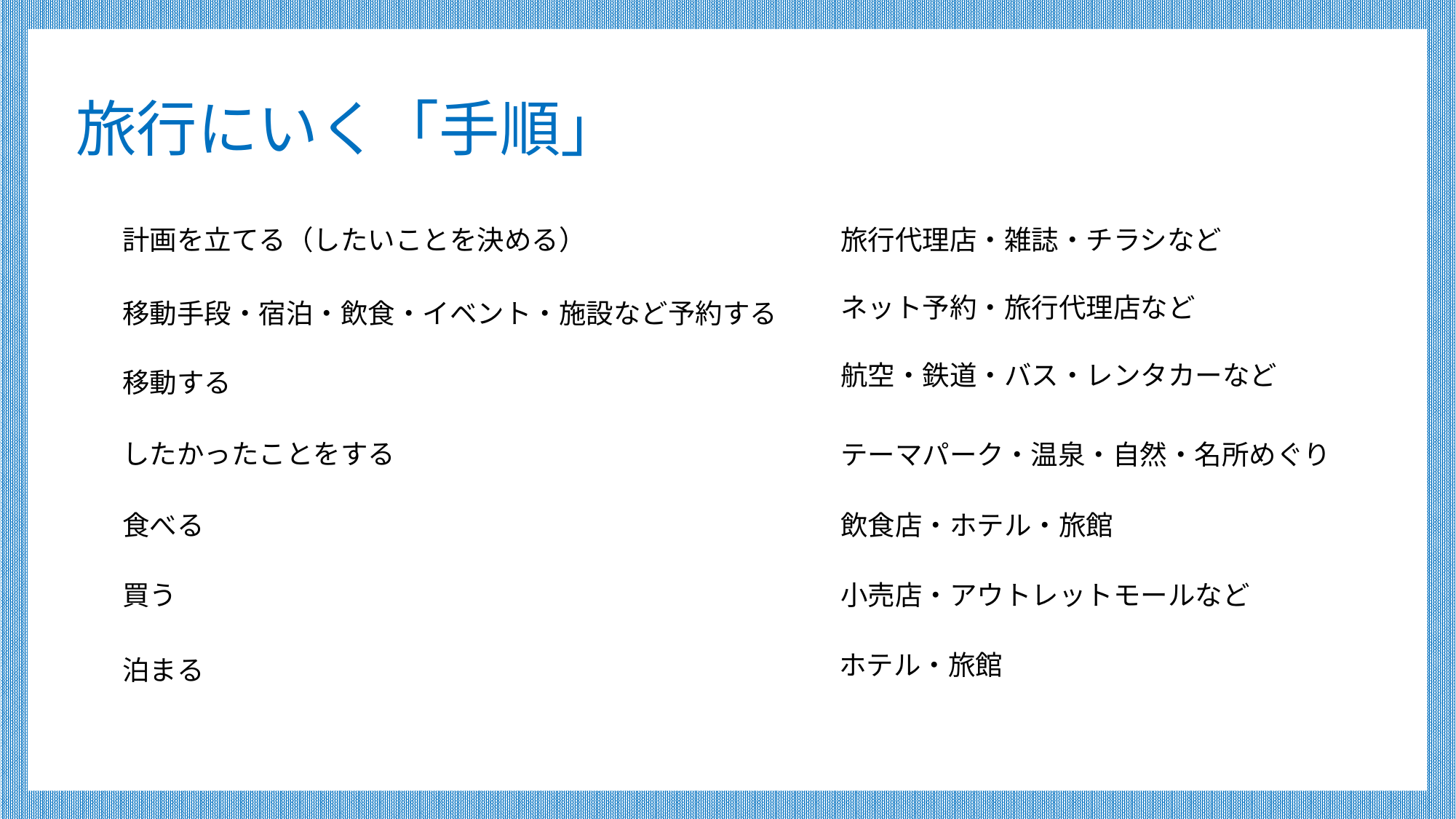

# 旅行にいく「手順」
計画を立てる（したいことを決める）
旅行代理店・雑誌・チラシなど
ネット予約・旅行代理店など
移動手段・宿泊・飲食・イベント・施設など予約する
航空・鉄道・バス・レンタカーなど
移動する
したかったことをする
テーマパーク・温泉・自然・名所めぐり
食べる
飲食店・ホテル・旅館
買う
小売店・アウトレットモールなど
ホテル・旅館
泊まる